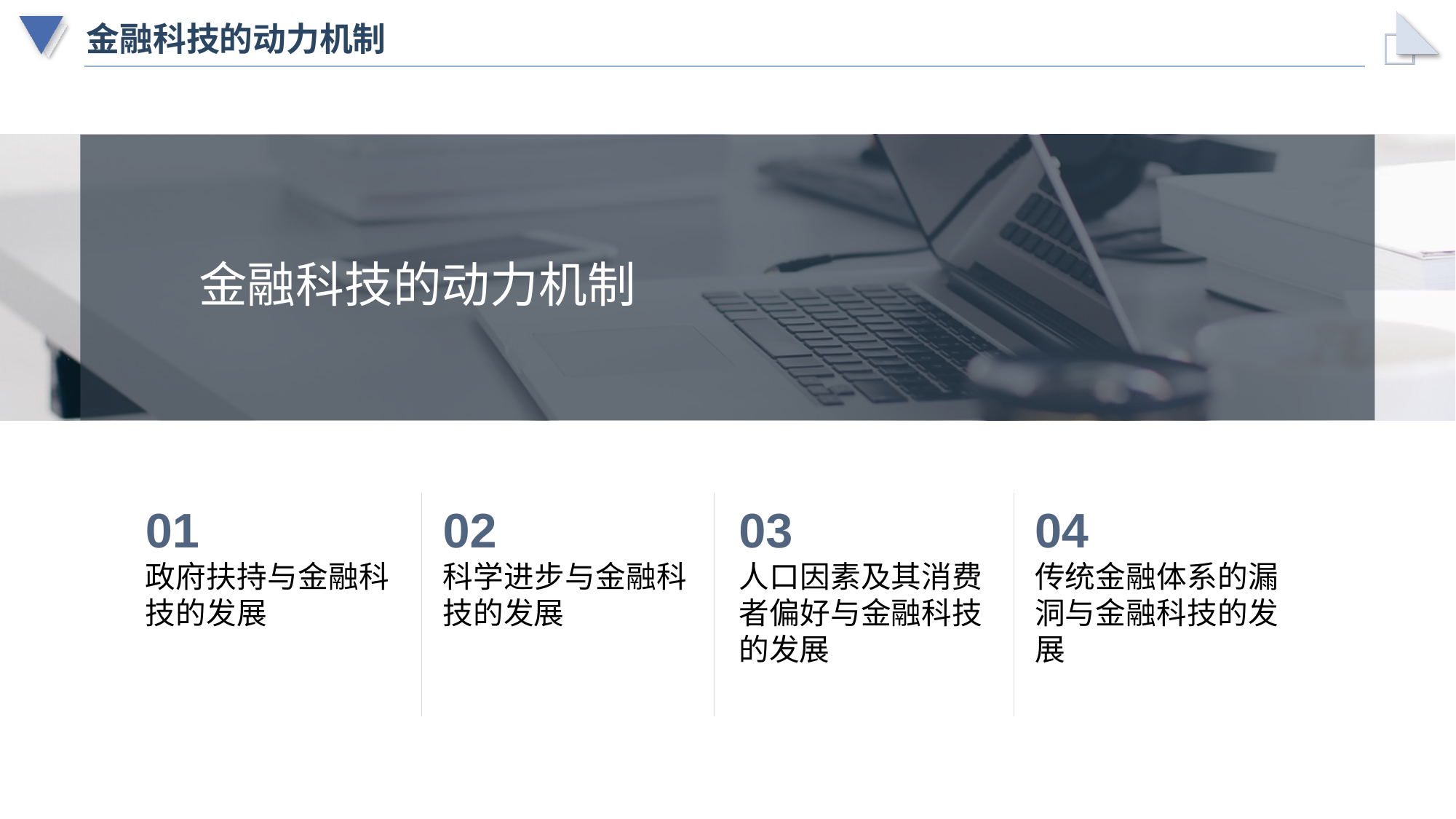

# 金融科技的动力机制

金融科技的动力机制
01
政府扶持与金融科技的发展
02
科学进步与金融科技的发展
03
人口因素及其消费者偏好与金融科技的发展
04
传统金融体系的漏洞与金融科技的发展